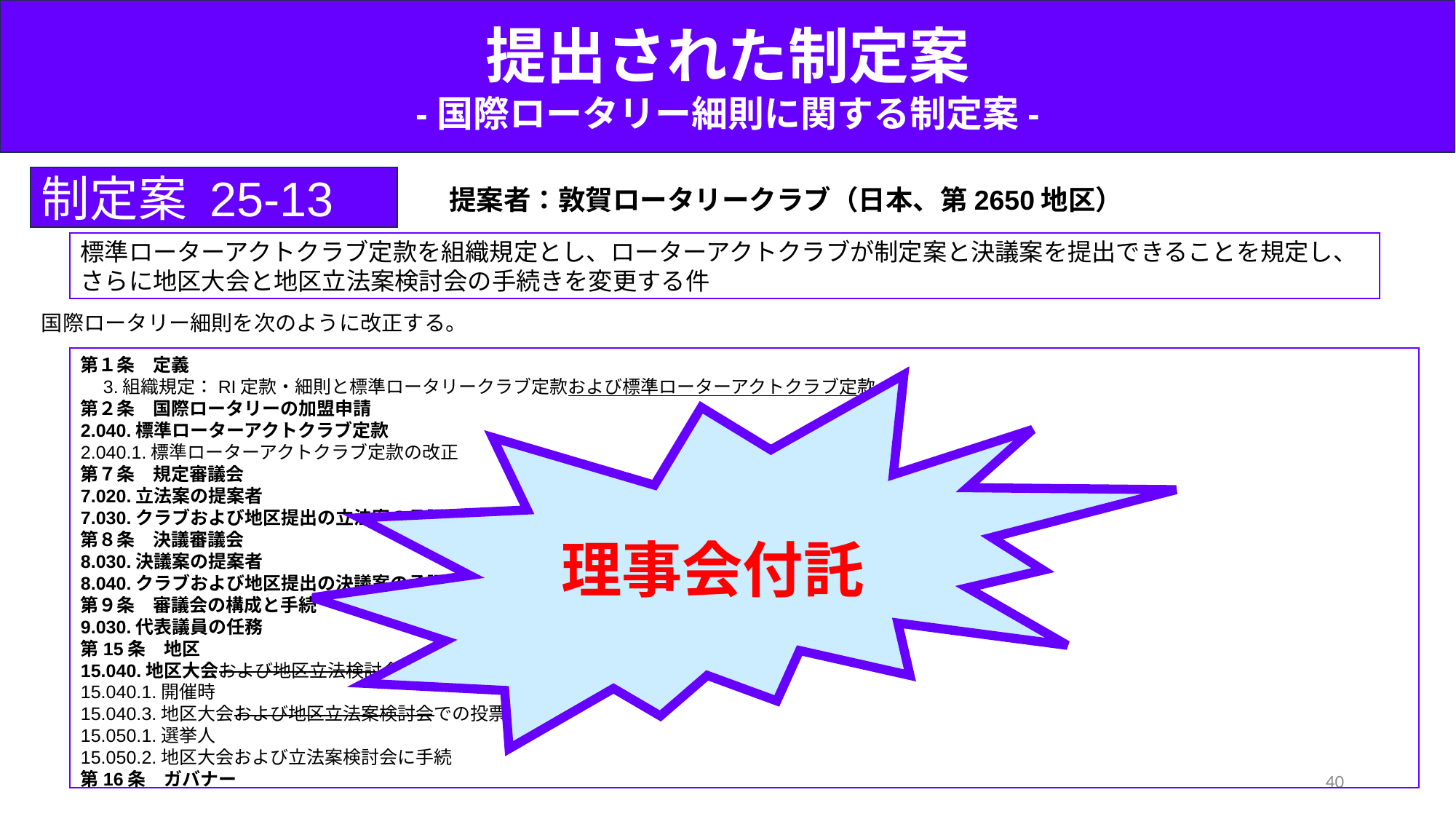

提出された制定案
-国際ロータリー細則に関する制定案-
制定案 25-13
提案者：敦賀ロータリークラブ（日本、第2650地区）
標準ローターアクトクラブ定款を組織規定とし、ローターアクトクラブが制定案と決議案を提出できることを規定し、
さらに地区大会と地区立法案検討会の手続きを変更する件
国際ロータリー細則を次のように改正する。
第１条　定義
　3.組織規定：RI定款・細則と標準ロータリークラブ定款および標準ローターアクトクラブ定款
第２条　国際ロータリーの加盟申請
2.040.標準ローターアクトクラブ定款
2.040.1.標準ローターアクトクラブ定款の改正
第７条　規定審議会
7.020.立法案の提案者
7.030.クラブおよび地区提出の立法案の承認
第８条　決議審議会
8.030.決議案の提案者
8.040.クラブおよび地区提出の決議案の承認
第９条　審議会の構成と手続
9.030.代表議員の任務
第15条　地区
15.040.地区大会および地区立法検討会
15.040.1.開催時
15.040.3.地区大会および地区立法案検討会での投票
15.050.1.選挙人
15.050.2.地区大会および立法案検討会に手続
第16条　ガバナー

理事会付託

40